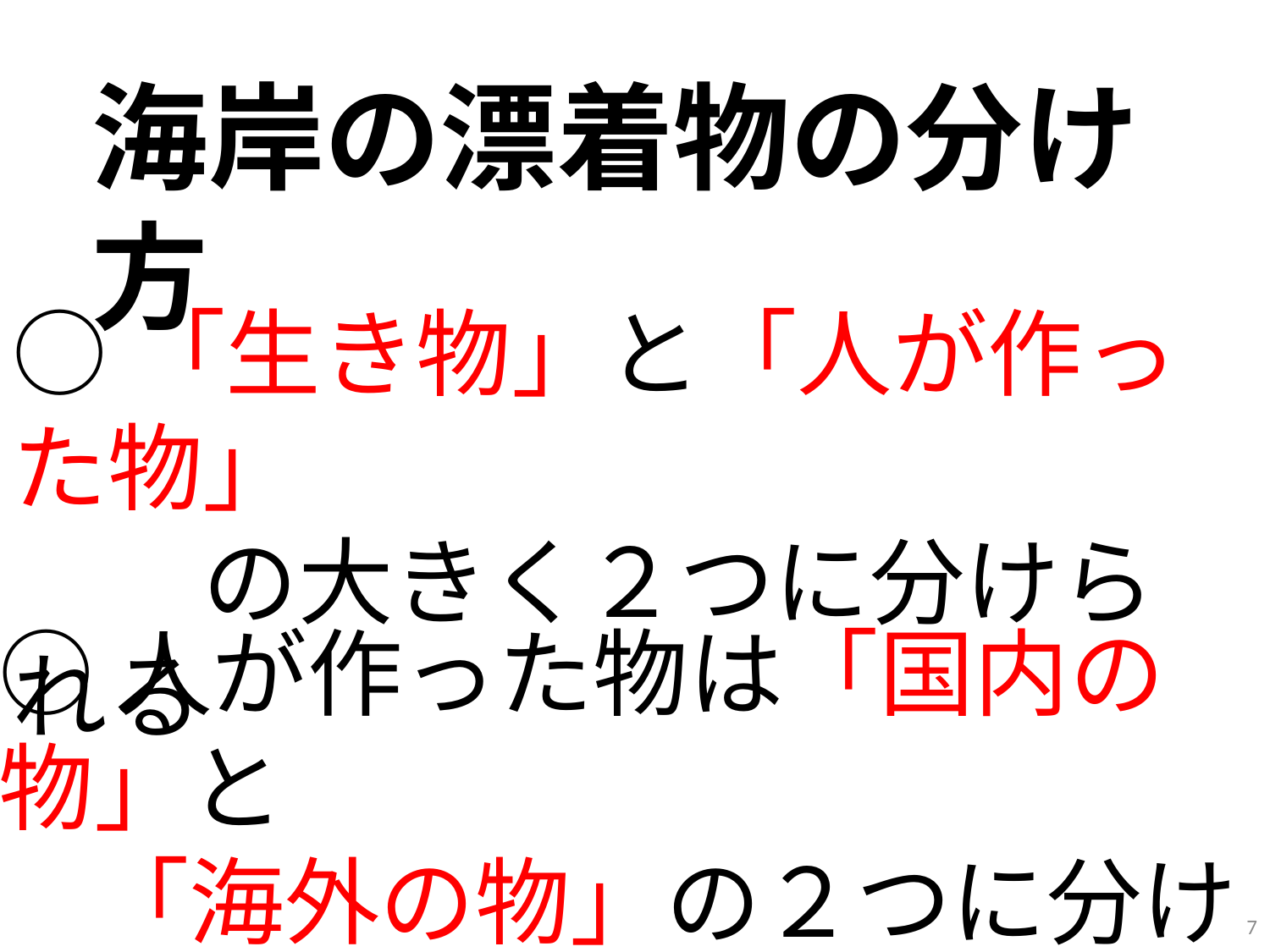

海岸の漂着物の分け方
○「生き物」と「人が作った物」
　　の大きく２つに分けられる
○人が作った物は「国内の物」と
　「海外の物」の２つに分けられる
7